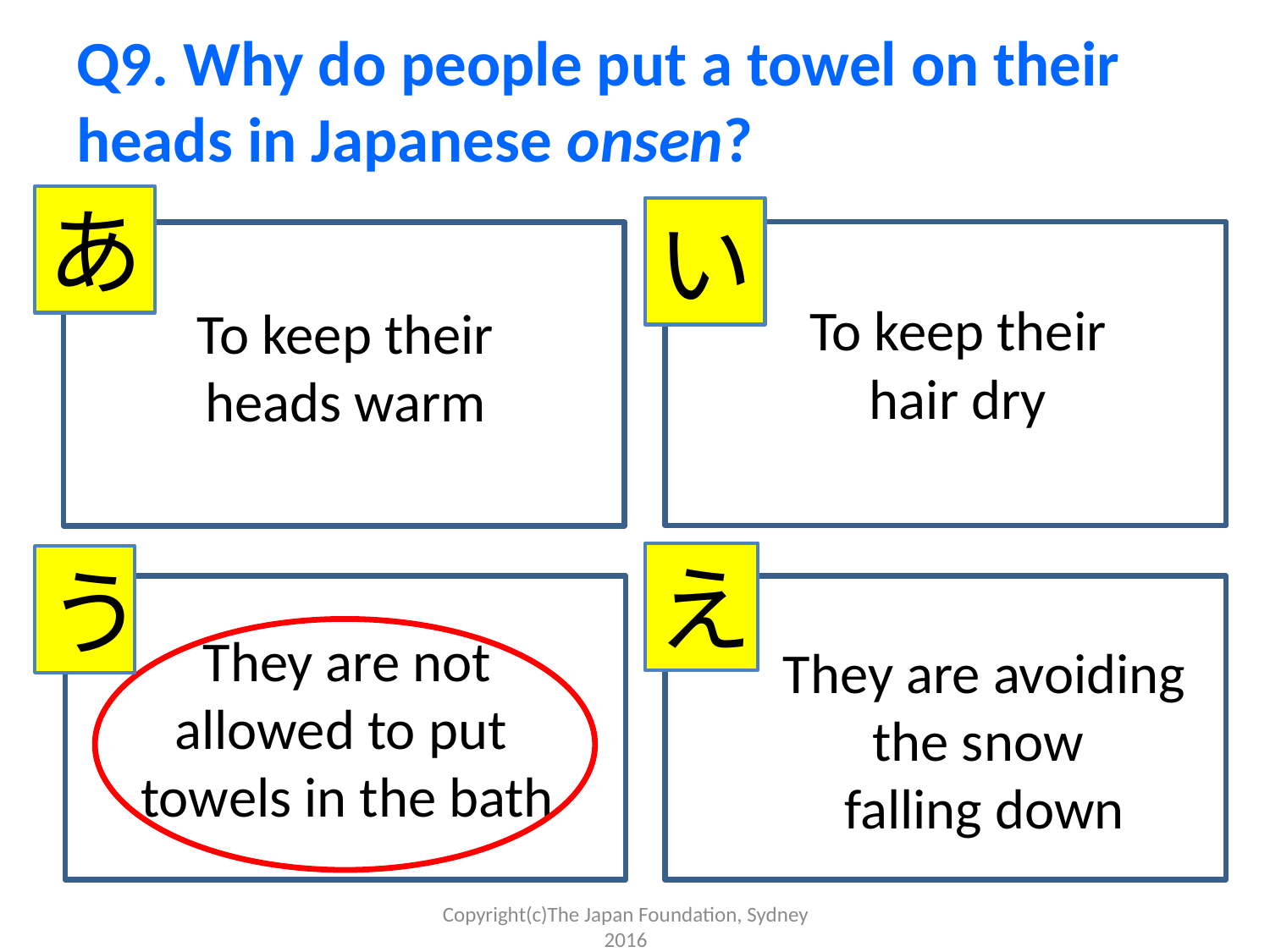

# Q9. Why do people put a towel on their heads in Japanese onsen?
あ
い

To keep their hair dry
To keep their heads warm
え
う

They are not allowed to put  towels in the bath
They are avoiding the snow
falling down
Copyright(c)The Japan Foundation, Sydney 2016